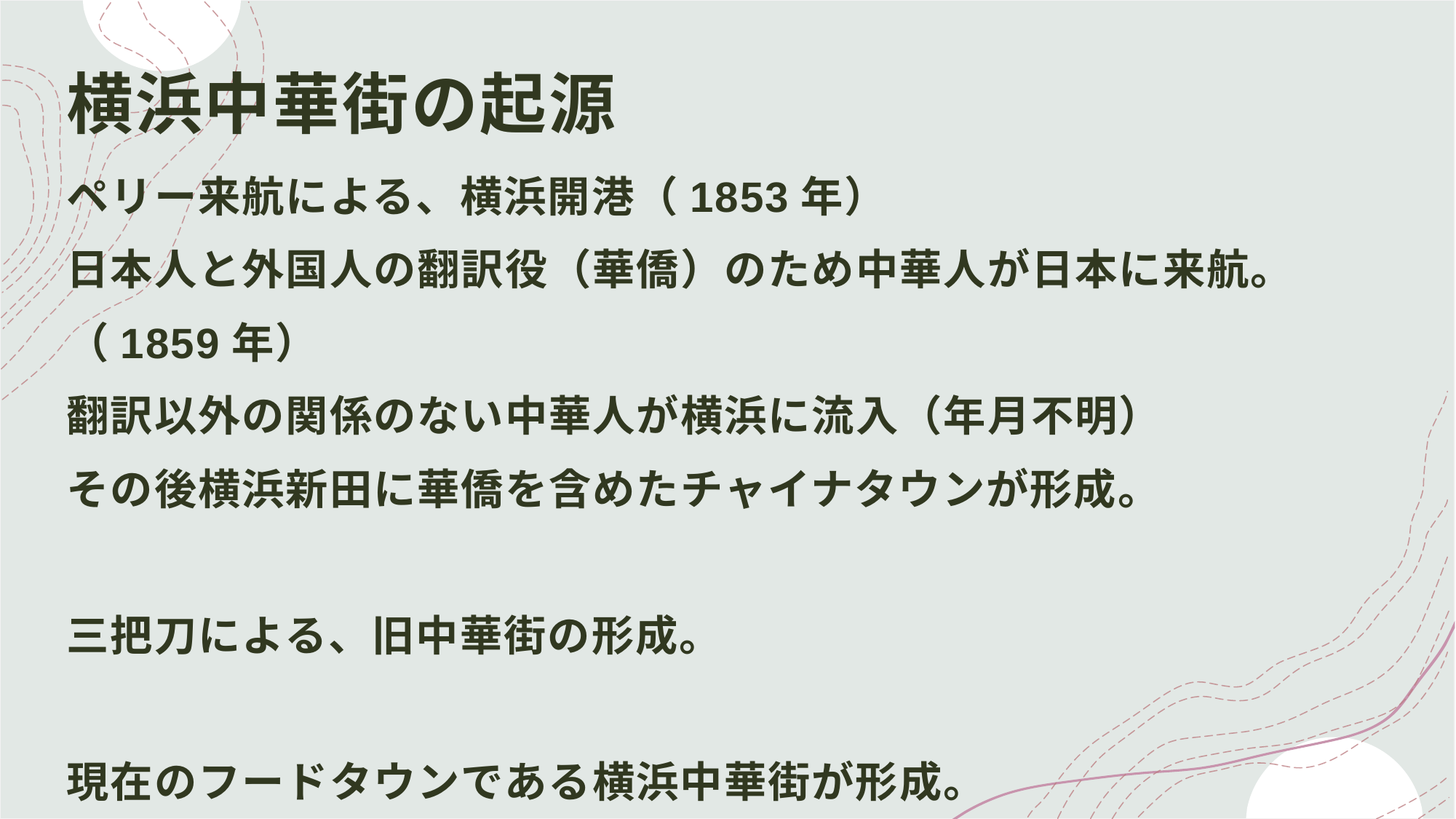

# 横浜中華街の起源
ペリー来航による、横浜開港（1853年）
日本人と外国人の翻訳役（華僑）のため中華人が日本に来航。
（1859年）
翻訳以外の関係のない中華人が横浜に流入（年月不明）
その後横浜新田に華僑を含めたチャイナタウンが形成。

三把刀による、旧中華街の形成。

現在のフードタウンである横浜中華街が形成。